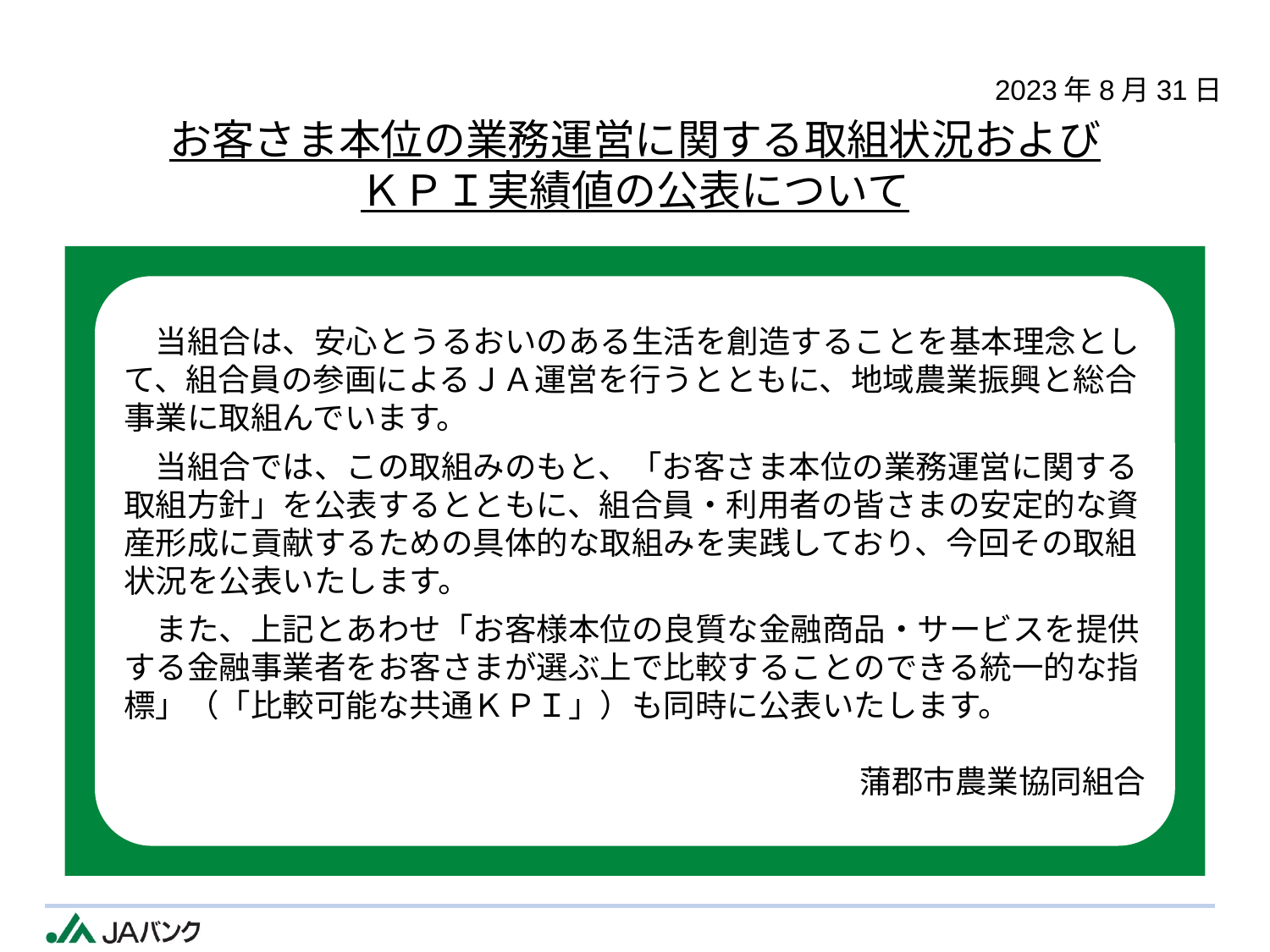

2023年8月31日
# お客さま本位の業務運営に関する取組状況および ＫＰＩ実績値の公表について

　当組合は、安心とうるおいのある生活を創造することを基本理念として、組合員の参画によるＪＡ運営を行うとともに、地域農業振興と総合事業に取組んでいます。
　当組合では、この取組みのもと、「お客さま本位の業務運営に関する取組方針」を公表するとともに、組合員・利用者の皆さまの安定的な資産形成に貢献するための具体的な取組みを実践しており、今回その取組状況を公表いたします。
　また、上記とあわせ「お客様本位の良質な金融商品・サービスを提供する金融事業者をお客さまが選ぶ上で比較することのできる統一的な指標」（「比較可能な共通ＫＰＩ」）も同時に公表いたします。

蒲郡市農業協同組合